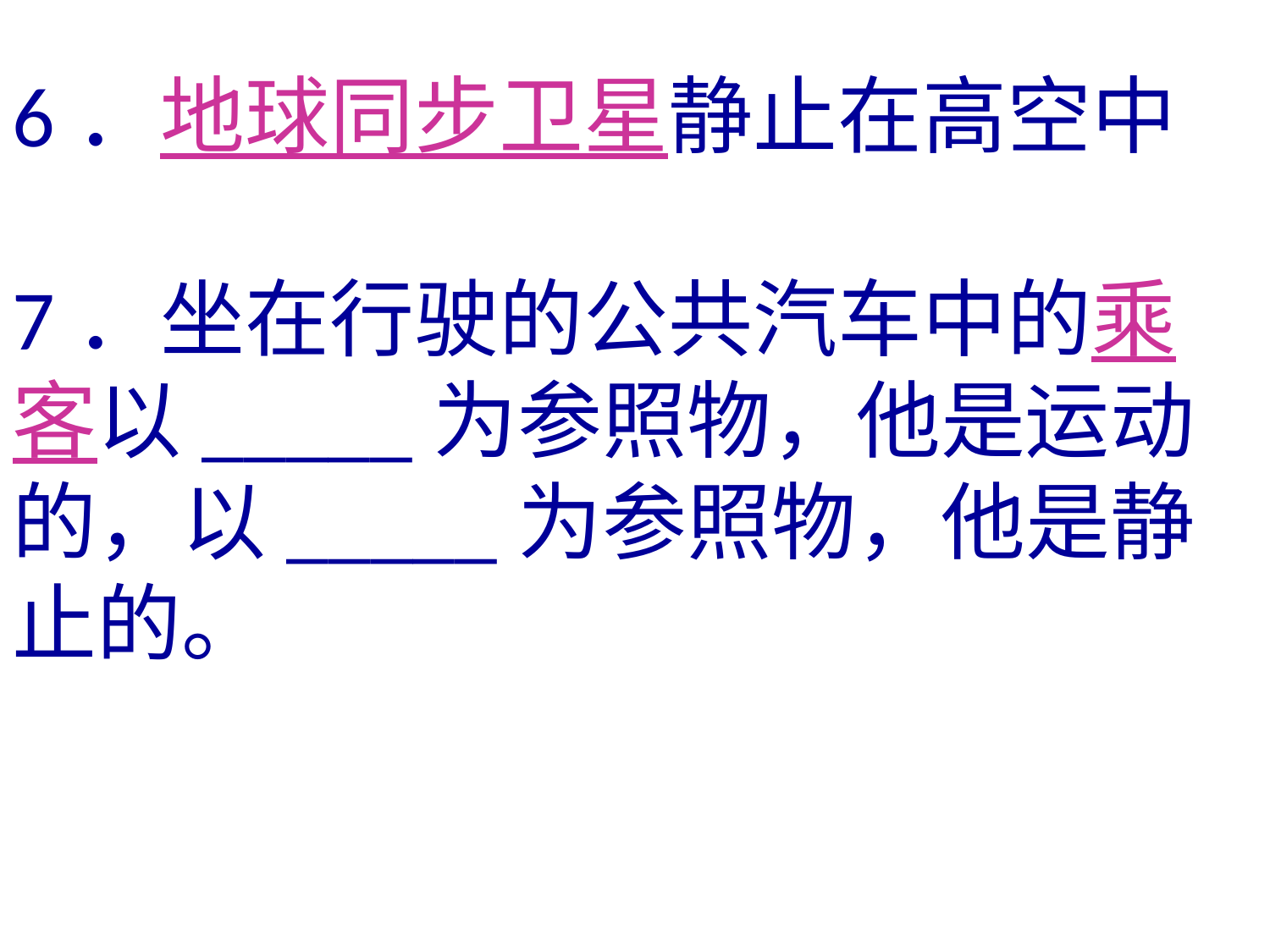

6．地球同步卫星静止在高空中

7．坐在行驶的公共汽车中的乘客以_____为参照物，他是运动的，以_____为参照物，他是静止的。